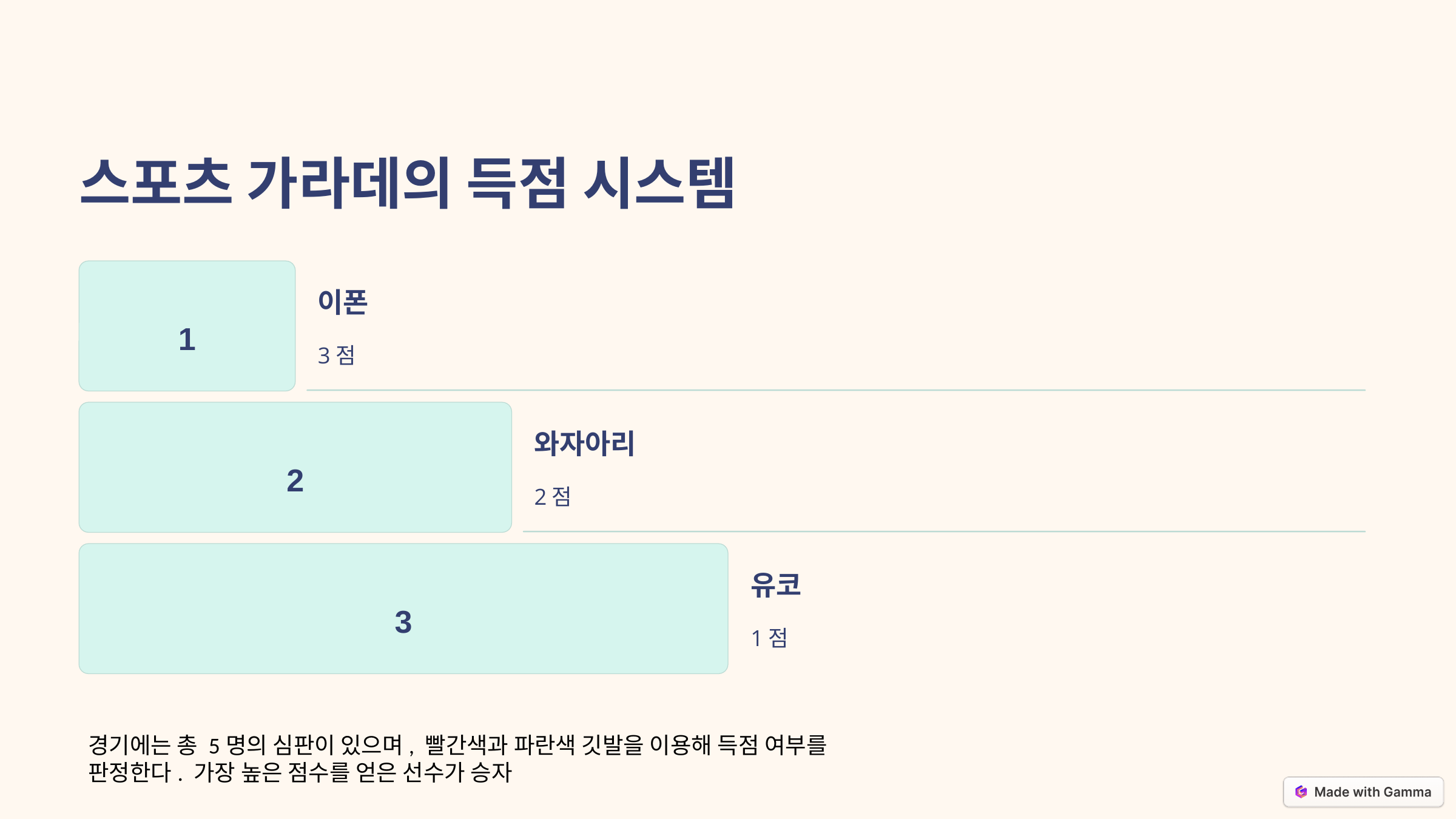

스포츠 가라데의 득점 시스템

이폰
1
3점

와자아리
2
2점

유코
3
1점
경기에는 총 5명의 심판이 있으며, 빨간색과 파란색 깃발을 이용해 득점 여부를 판정한다. 가장 높은 점수를 얻은 선수가 승자